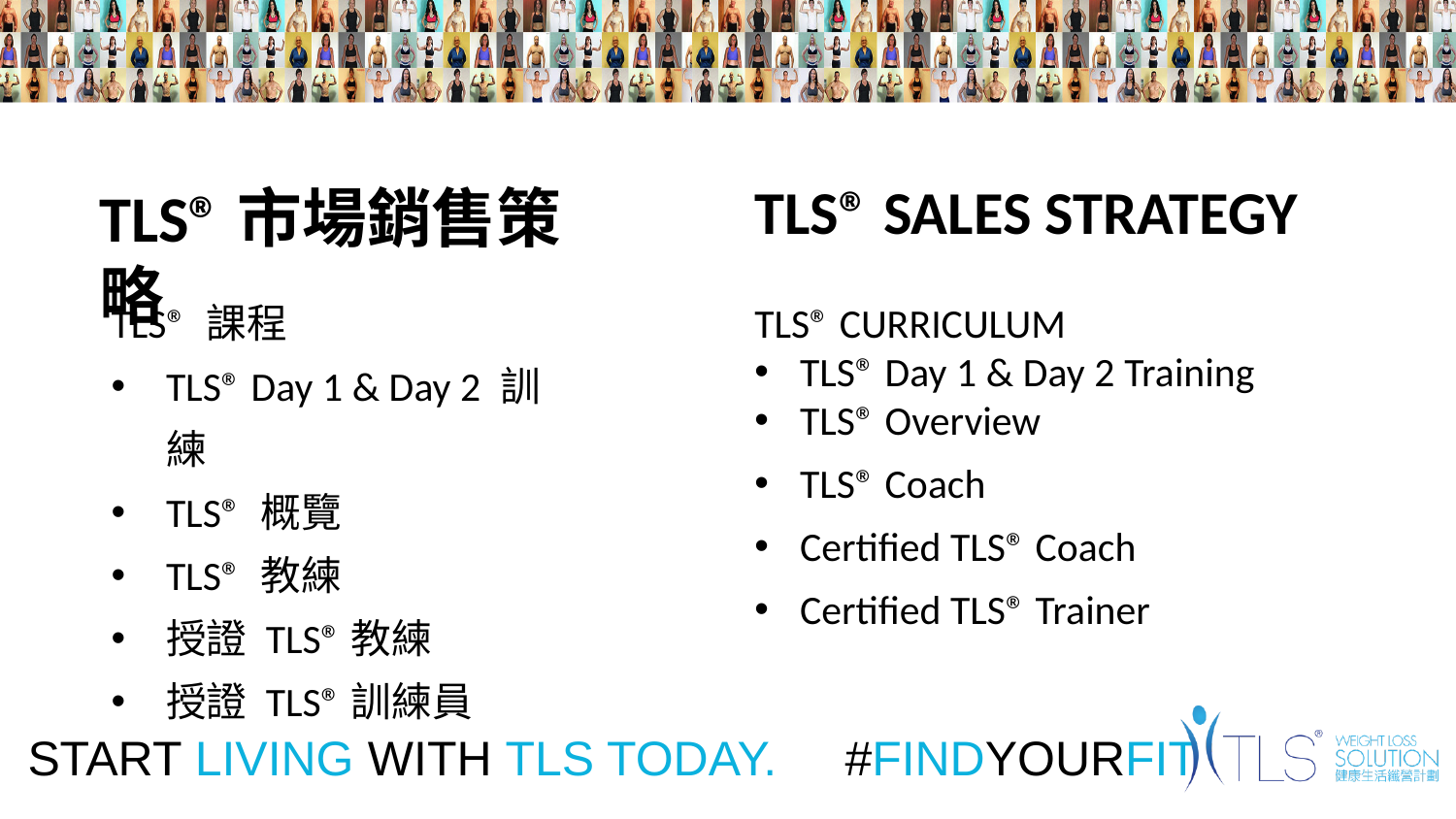

TLS® SALES STRATEGY
TLS®市場銷售策略
TLS® 課程
TLS® Day 1 & Day 2 訓練
TLS® 概覽
TLS® 教練
授證 TLS®教練
授證 TLS®訓練員
TLS® CURRICULUM
TLS® Day 1 & Day 2 Training
TLS® Overview
TLS® Coach
Certified TLS® Coach
Certified TLS® Trainer